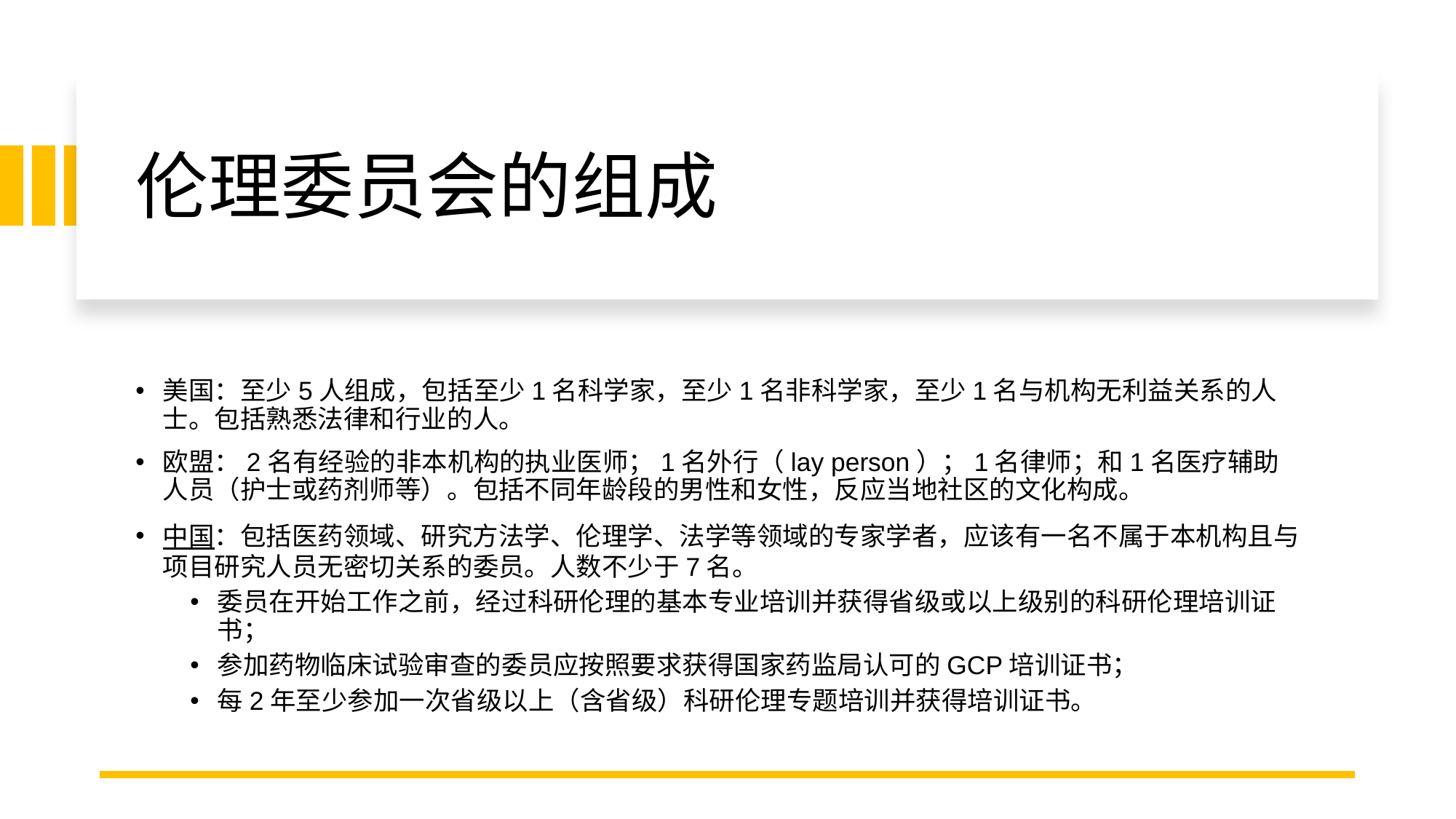

# 伦理委员会的组成

美国：至少5人组成，包括至少1名科学家，至少1名非科学家，至少1名与机构无利益关系的人士。包括熟悉法律和行业的人。
欧盟：2名有经验的非本机构的执业医师；1名外行（lay person）；1名律师；和1名医疗辅助人员（护士或药剂师等）。包括不同年龄段的男性和女性，反应当地社区的文化构成。
中国：包括医药领域、研究方法学、伦理学、法学等领域的专家学者，应该有一名不属于本机构且与项目研究人员无密切关系的委员。人数不少于7名。
委员在开始工作之前，经过科研伦理的基本专业培训并获得省级或以上级别的科研伦理培训证书；
参加药物临床试验审查的委员应按照要求获得国家药监局认可的GCP培训证书；
每2年至少参加一次省级以上（含省级）科研伦理专题培训并获得培训证书。